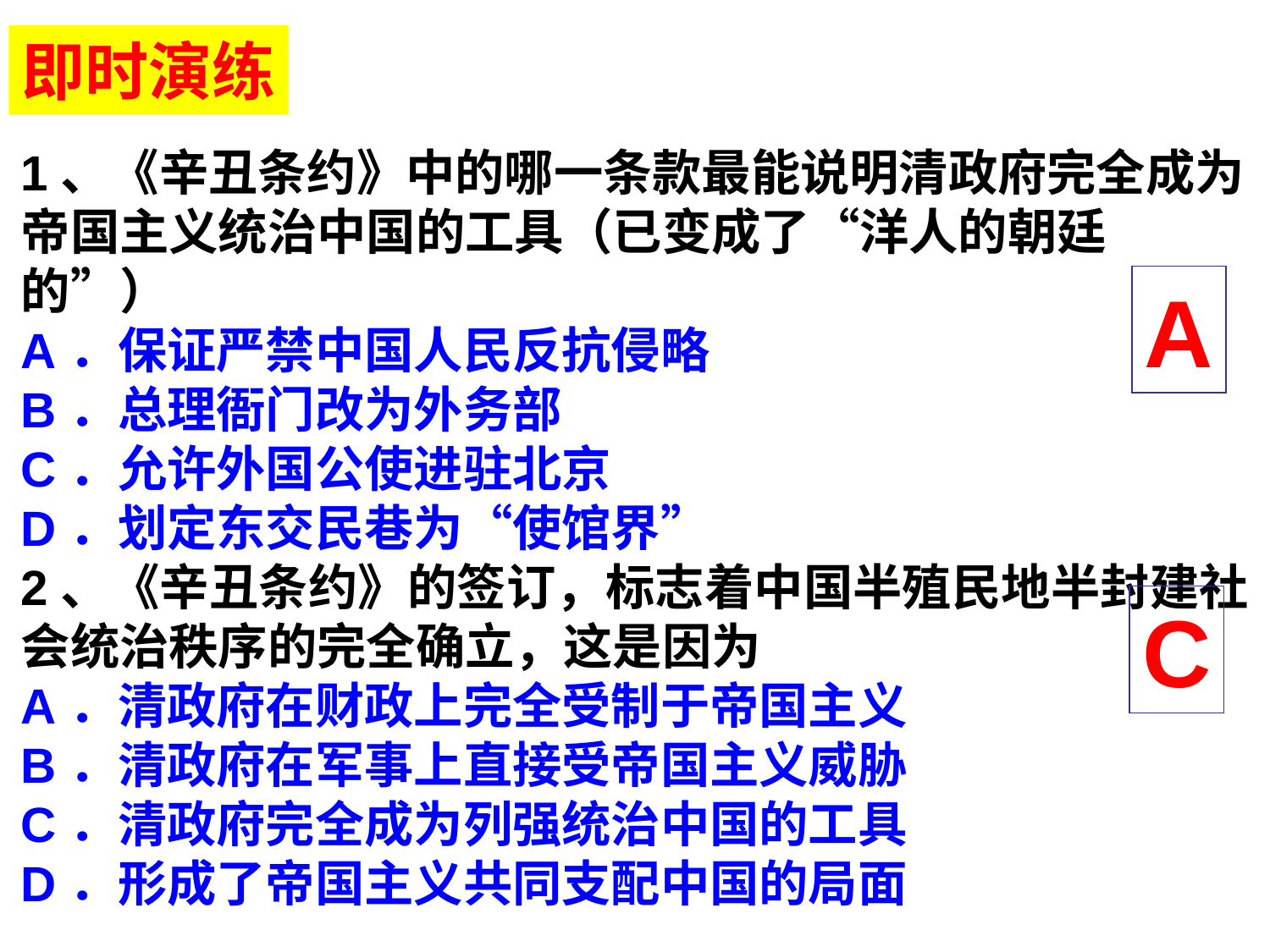

即时演练
1、《辛丑条约》中的哪一条款最能说明清政府完全成为帝国主义统治中国的工具（已变成了“洋人的朝廷的”）
A．保证严禁中国人民反抗侵略
B．总理衙门改为外务部
C．允许外国公使进驻北京
D．划定东交民巷为“使馆界”
2、《辛丑条约》的签订，标志着中国半殖民地半封建社会统治秩序的完全确立，这是因为
A．清政府在财政上完全受制于帝国主义
B．清政府在军事上直接受帝国主义威胁
C．清政府完全成为列强统治中国的工具
D．形成了帝国主义共同支配中国的局面
A
C